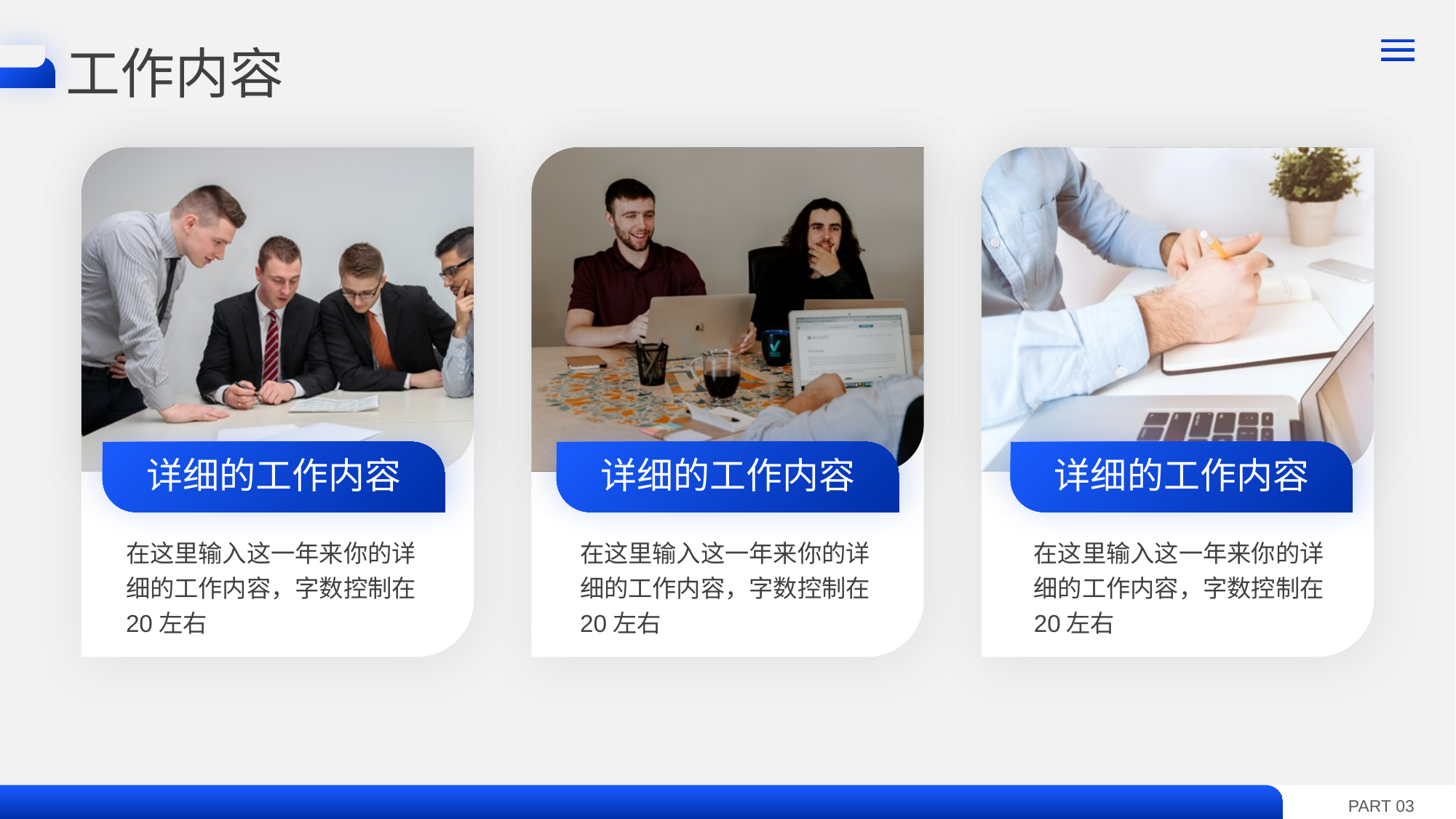

工作内容

详细的工作内容
详细的工作内容
详细的工作内容
在这里输入这一年来你的详细的工作内容，字数控制在20左右
在这里输入这一年来你的详细的工作内容，字数控制在20左右
在这里输入这一年来你的详细的工作内容，字数控制在20左右
PART 03